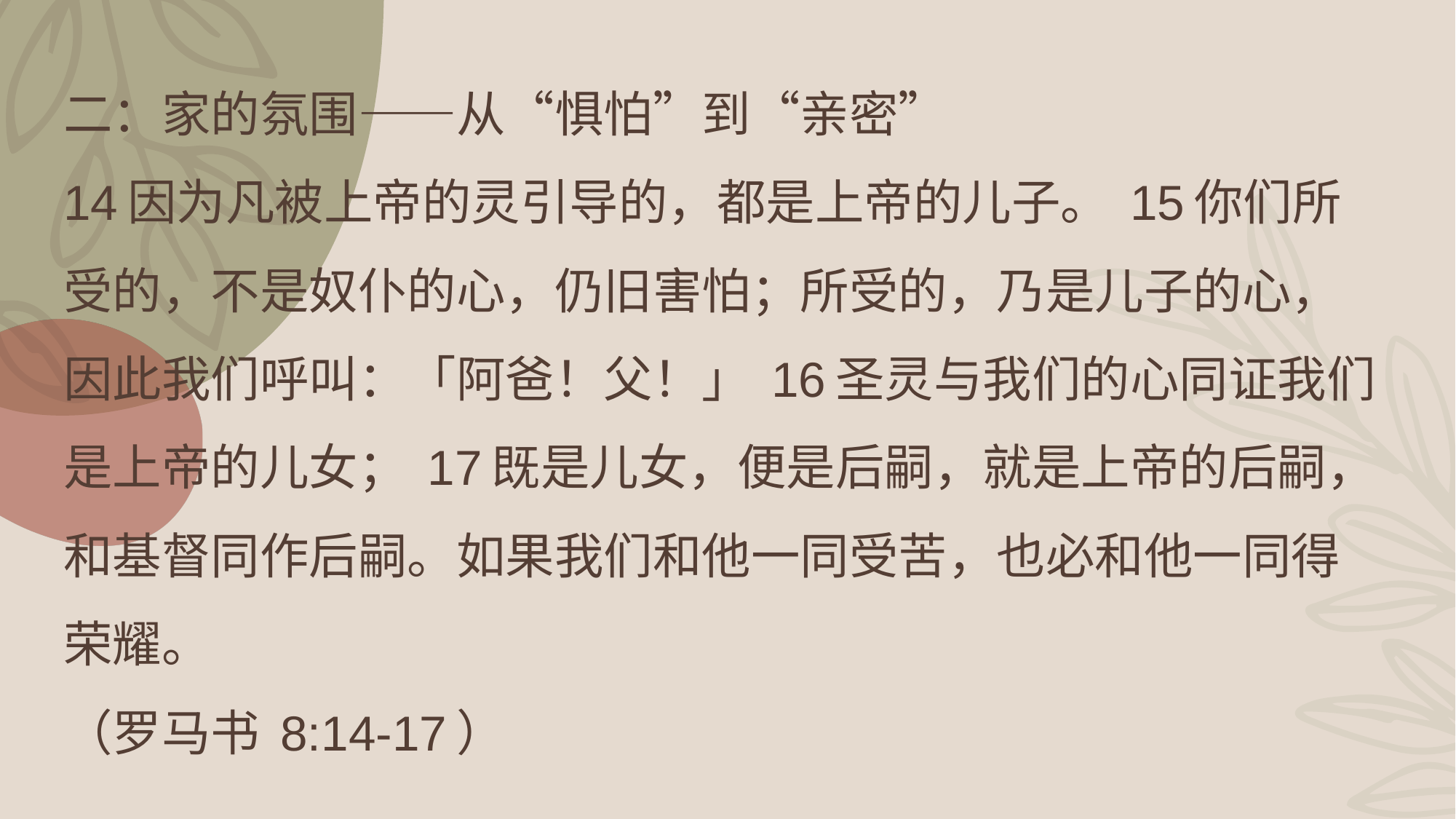

二：家的氛围——从“惧怕”到“亲密”
14因为凡被上帝的灵引导的，都是上帝的儿子。 15你们所受的，不是奴仆的心，仍旧害怕；所受的，乃是儿子的心，因此我们呼叫：「阿爸！父！」 16圣灵与我们的心同证我们是上帝的儿女； 17既是儿女，便是后嗣，就是上帝的后嗣，和基督同作后嗣。如果我们和他一同受苦，也必和他一同得荣耀。
（罗马书 8:14-17）